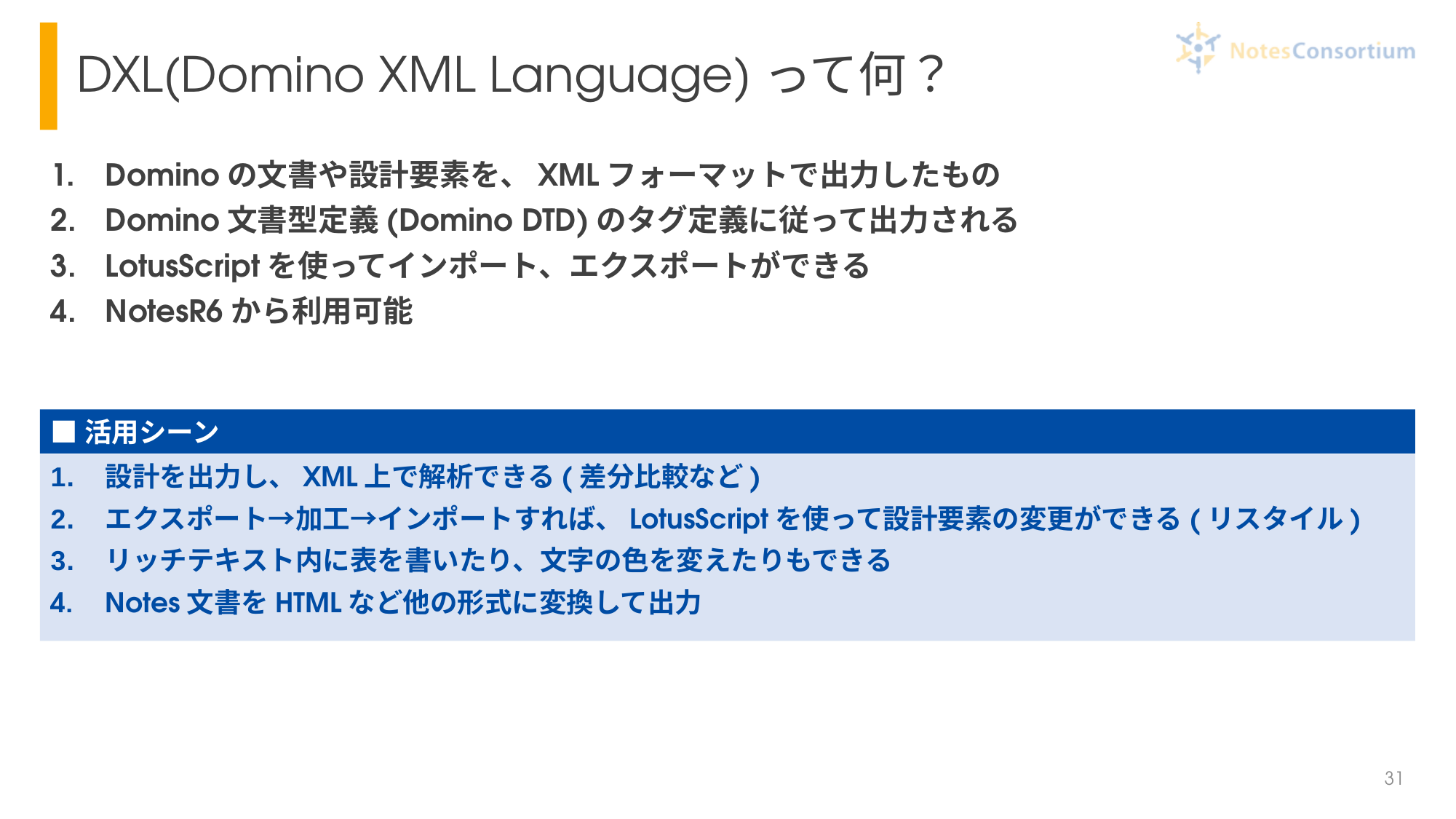

# DXL(Domino XML Language)って何？
Dominoの文書や設計要素を、XMLフォーマットで出力したもの
Domino文書型定義(Domino DTD)のタグ定義に従って出力される
LotusScriptを使ってインポート、エクスポートができる
NotesR6から利用可能

■活用シーン
設計を出力し、XML上で解析できる(差分比較など)
エクスポート→加工→インポートすれば、LotusScriptを使って設計要素の変更ができる(リスタイル)
リッチテキスト内に表を書いたり、文字の色を変えたりもできる
Notes文書をHTMLなど他の形式に変換して出力
31